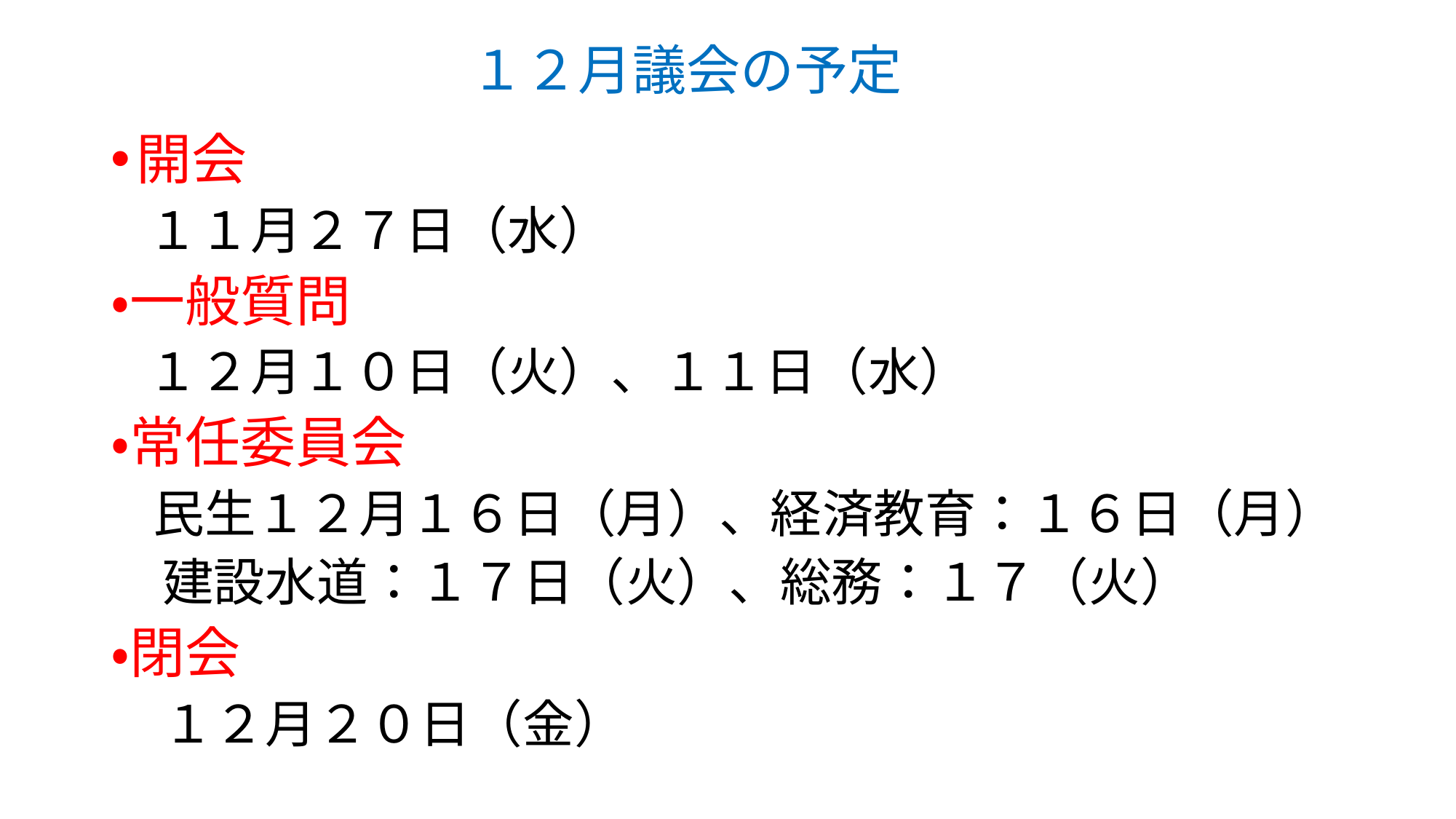

# １２月議会の予定
開会
　１１月２７日（水）
・一般質問
　１２月１０日（火）、１１日（水）
・常任委員会
　民生１２月１６日（月）、経済教育：１６日（月）
　建設水道：１７日（火）、総務：１７（火）
・閉会
　１２月２０日（金）